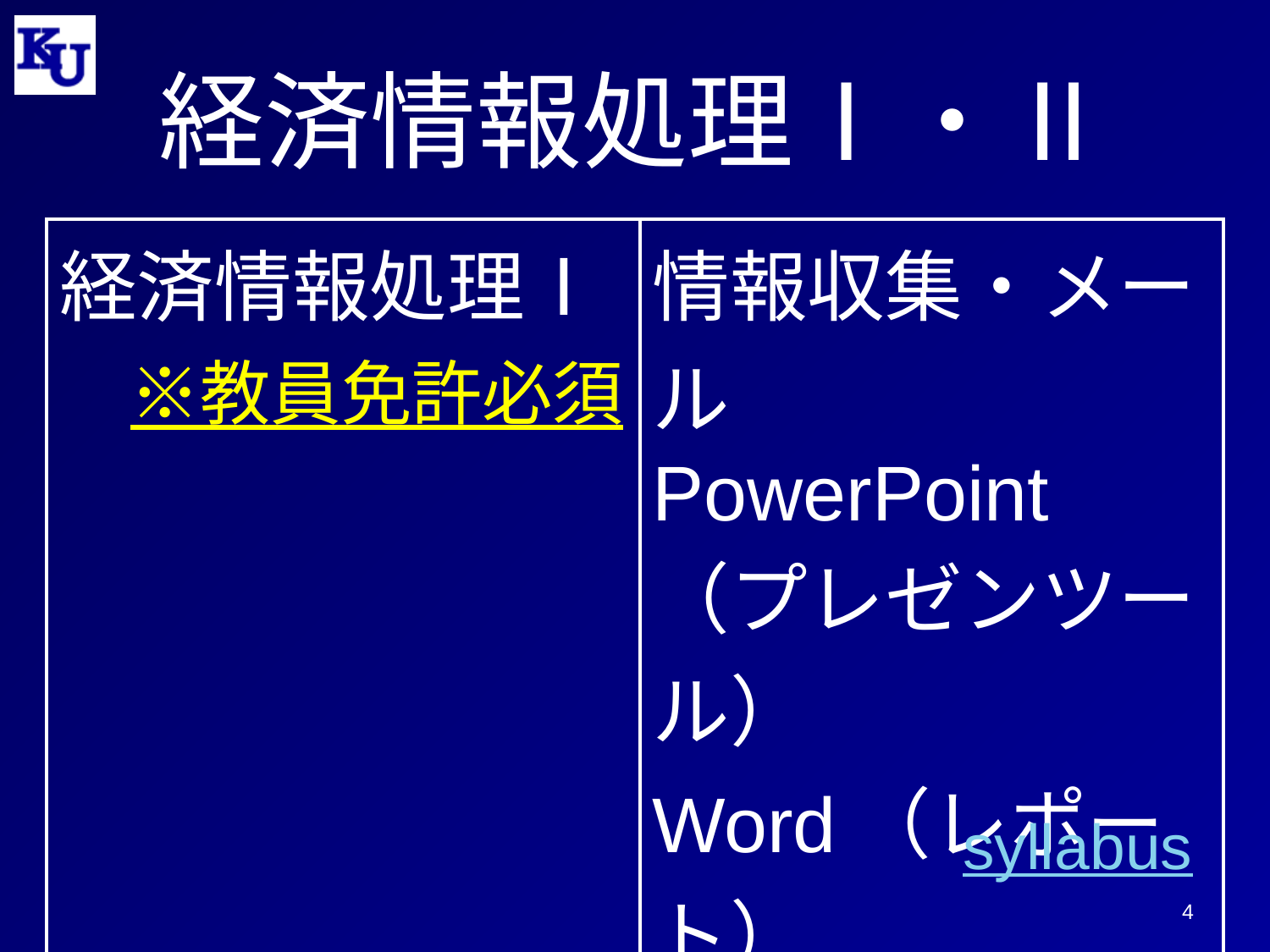

# 経済情報処理Ⅰ・Ⅱ
| 経済情報処理Ⅰ 　※教員免許必須 | 情報収集・メールPowerPoint（プレゼンツール） Word（レポート） |
| --- | --- |
| 経済情報処理Ⅱ | Excel（データ） |
syllabus
4